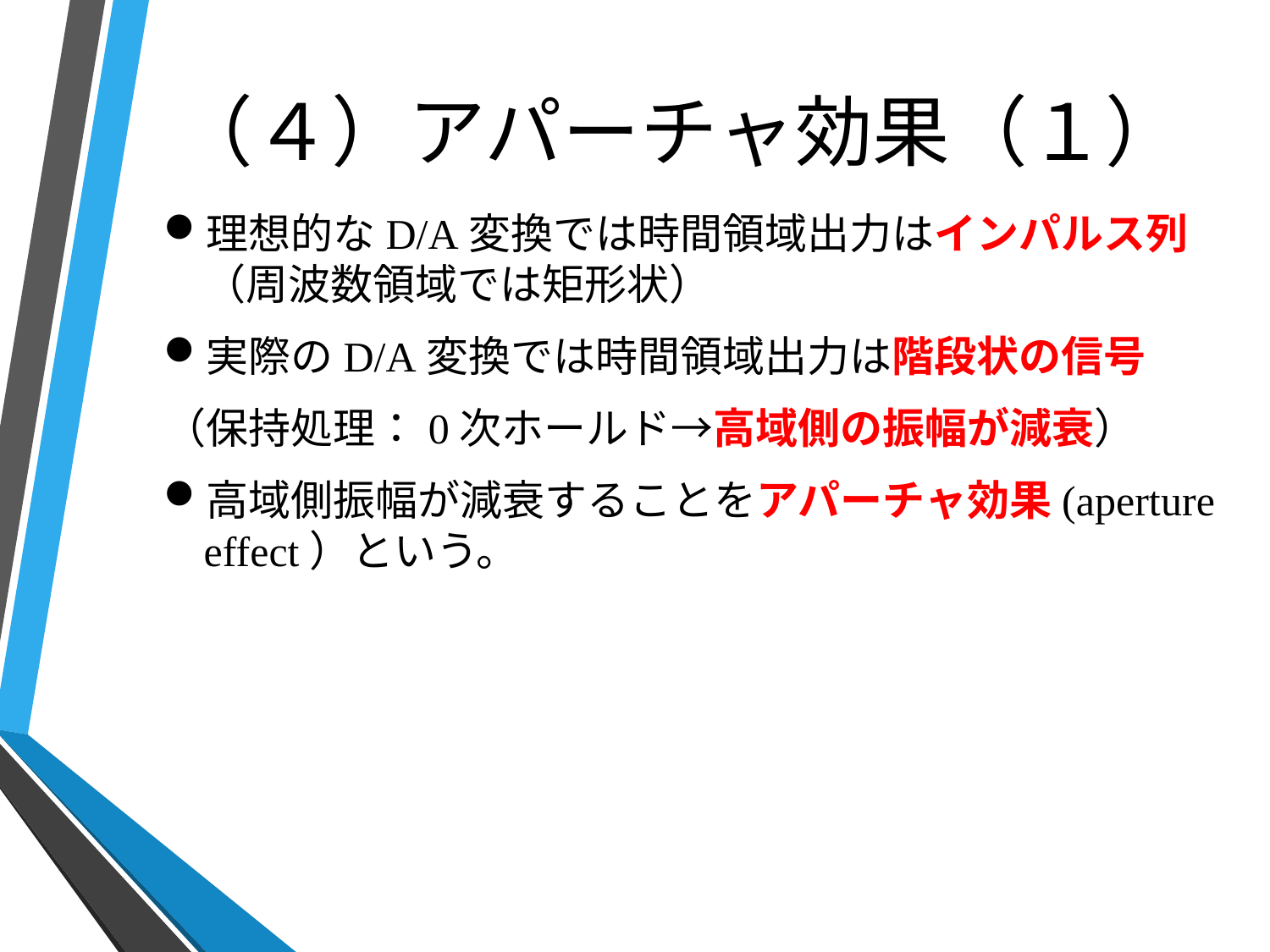

# （４）アパーチャ効果（１）
理想的なD/A変換では時間領域出力はインパルス列（周波数領域では矩形状）
実際のD/A変換では時間領域出力は階段状の信号
（保持処理：0次ホールド→高域側の振幅が減衰）
高域側振幅が減衰することをアパーチャ効果(aperture effect）という。